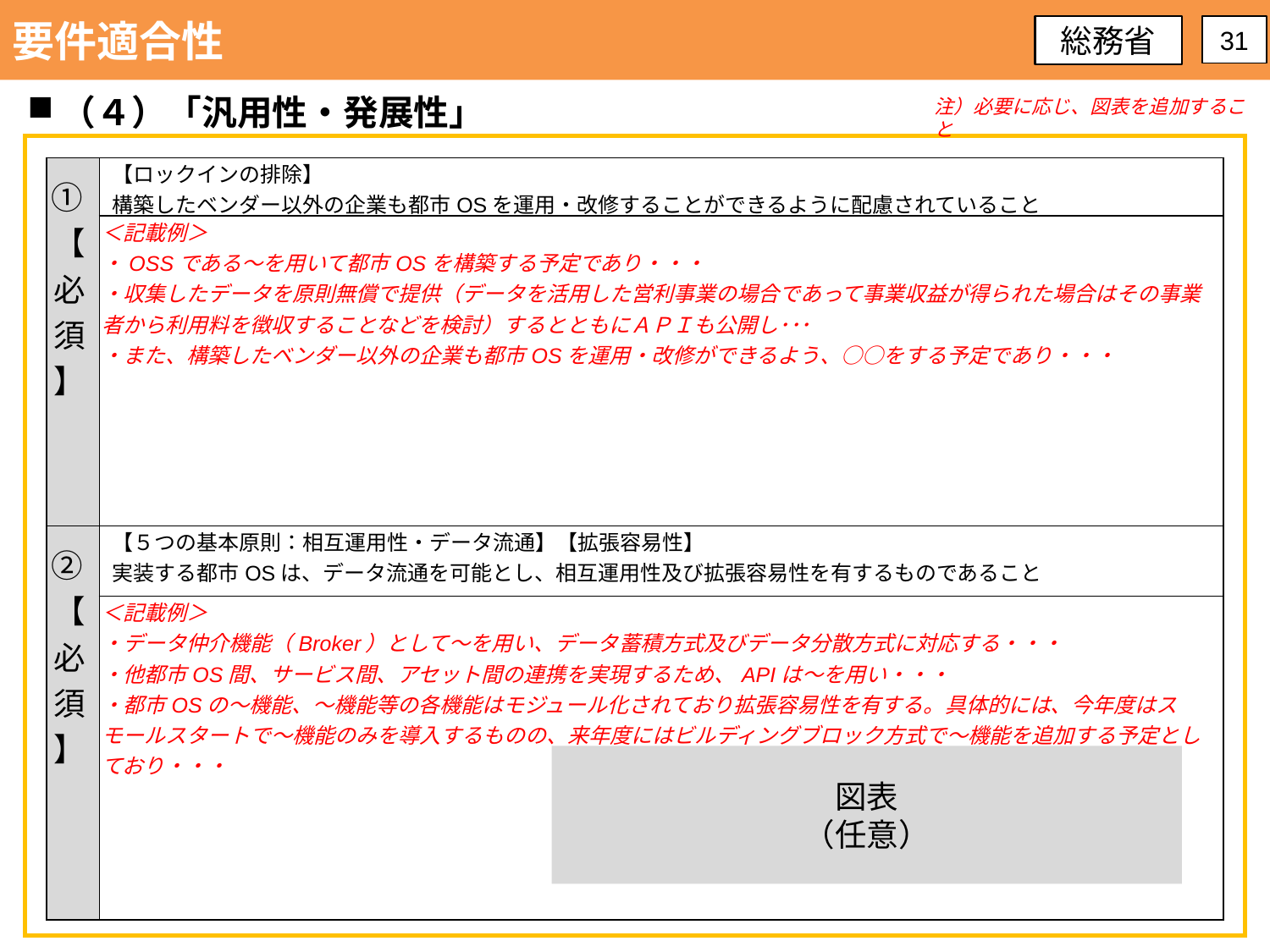

要件適合性
総務省
31
（４）「汎用性・発展性」
注）必要に応じ、図表を追加すること

| ①【必須】 | 【ロックインの排除】 構築したベンダー以外の企業も都市OSを運用・改修することができるように配慮されていること |
| --- | --- |
|  | ＜記載例＞ ・OSSである～を用いて都市OSを構築する予定であり・・・ ・収集したデータを原則無償で提供（データを活用した営利事業の場合であって事業収益が得られた場合はその事業者から利用料を徴収することなどを検討）するとともにＡＰＩも公開し･･･ ・また、構築したベンダー以外の企業も都市OSを運用・改修ができるよう、○○をする予定であり・・・ |
| ②【必須】 | 【５つの基本原則：相互運用性・データ流通】【拡張容易性】 実装する都市OSは、データ流通を可能とし、相互運用性及び拡張容易性を有するものであること |
|  | ＜記載例＞ ・データ仲介機能（Broker）として～を用い、データ蓄積方式及びデータ分散方式に対応する・・・ ・他都市OS間、サービス間、アセット間の連携を実現するため、APIは～を用い・・・ ・都市OSの～機能、～機能等の各機能はモジュール化されており拡張容易性を有する。具体的には、今年度はスモールスタートで～機能のみを導入するものの、来年度にはビルディングブロック方式で～機能を追加する予定としており・・・ |
図表
（任意）